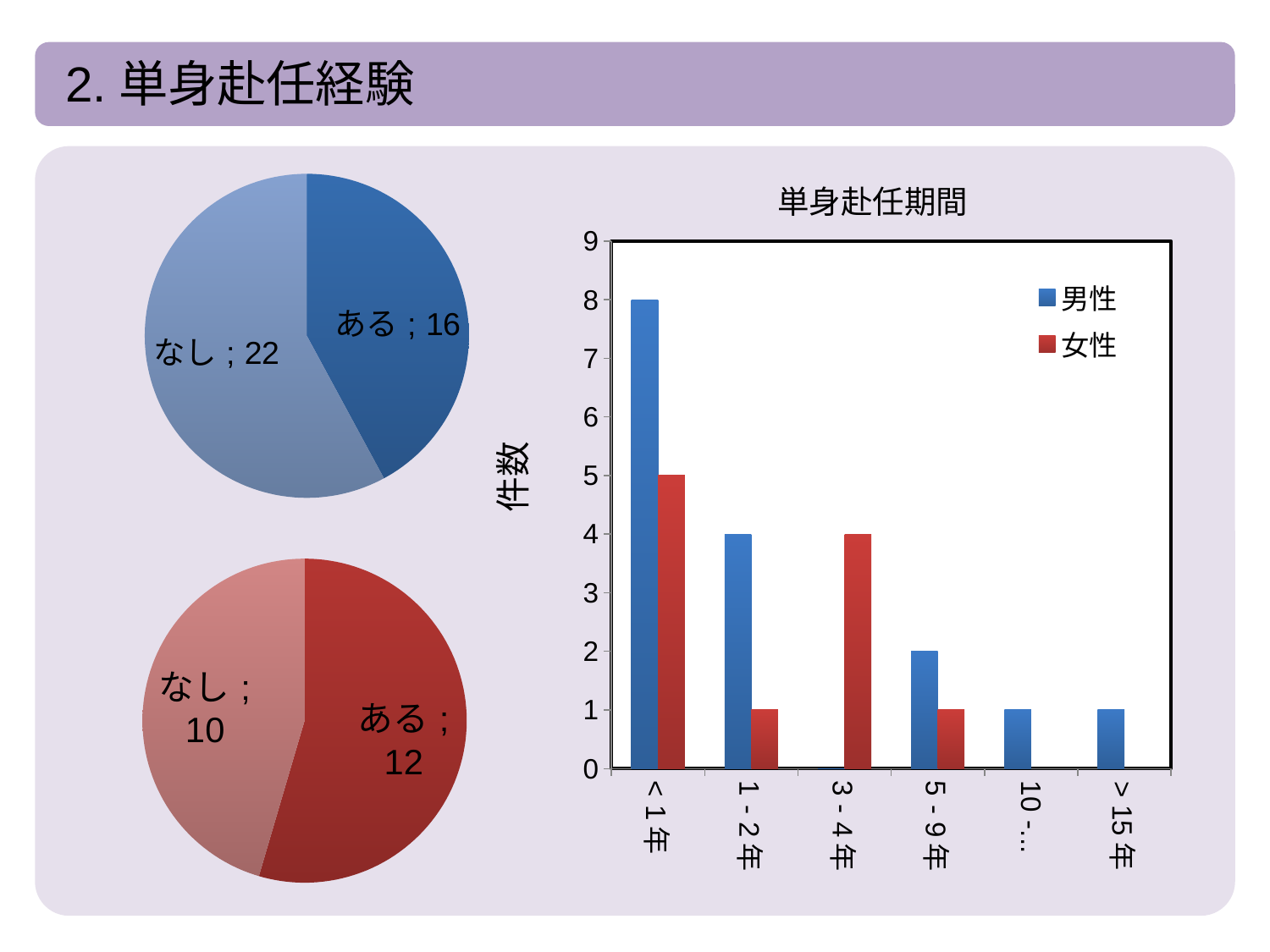

2.単身赴任経験

### Chart

| Category |  |
|---|---|
| ある | 16.0 |
| なし | 22.0 |
単身赴任期間

### Chart

| Category | 男性 | 女性 |
|---|---|---|
| < 1年 | 8.0 | 5.0 |
| 1 - 2年 | 4.0 | 1.0 |
| 3 - 4年 | 0.0 | 4.0 |
| 5 - 9年 | 2.0 | 1.0 |
| 10 - 14年 | 1.0 | None |
| > 15年 | 1.0 | None |
件数

### Chart

| Category |  |
|---|---|
| ある | 12.0 |
| なし | 10.0 |